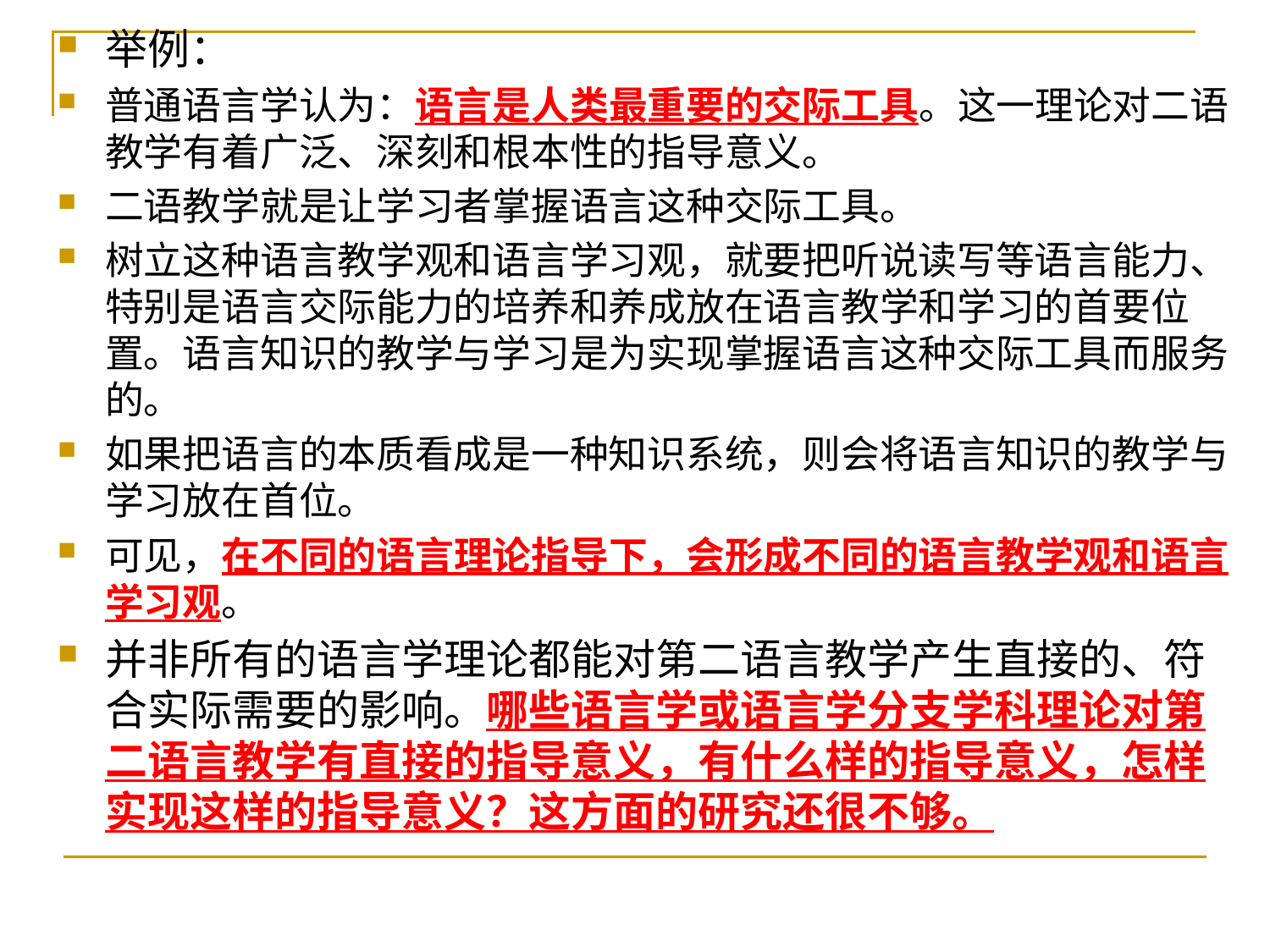

举例：
普通语言学认为：语言是人类最重要的交际工具。这一理论对二语教学有着广泛、深刻和根本性的指导意义。
二语教学就是让学习者掌握语言这种交际工具。
树立这种语言教学观和语言学习观，就要把听说读写等语言能力、特别是语言交际能力的培养和养成放在语言教学和学习的首要位置。语言知识的教学与学习是为实现掌握语言这种交际工具而服务的。
如果把语言的本质看成是一种知识系统，则会将语言知识的教学与学习放在首位。
可见，在不同的语言理论指导下，会形成不同的语言教学观和语言学习观。
并非所有的语言学理论都能对第二语言教学产生直接的、符合实际需要的影响。哪些语言学或语言学分支学科理论对第二语言教学有直接的指导意义，有什么样的指导意义，怎样实现这样的指导意义？这方面的研究还很不够。